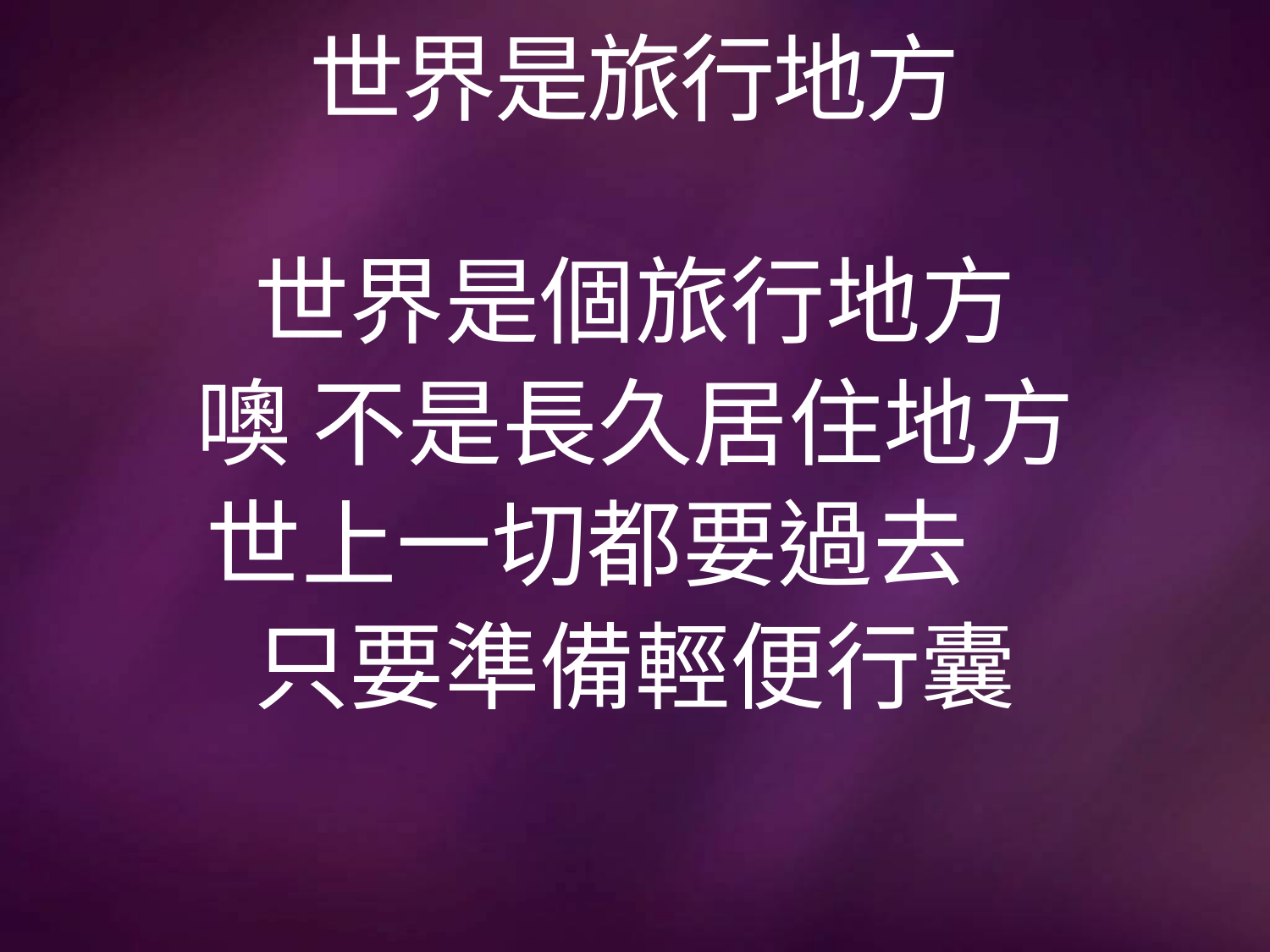

# 世界是旅行地方
世界是個旅行地方
噢 不是長久居住地方
世上一切都要過去
只要準備輕便行囊